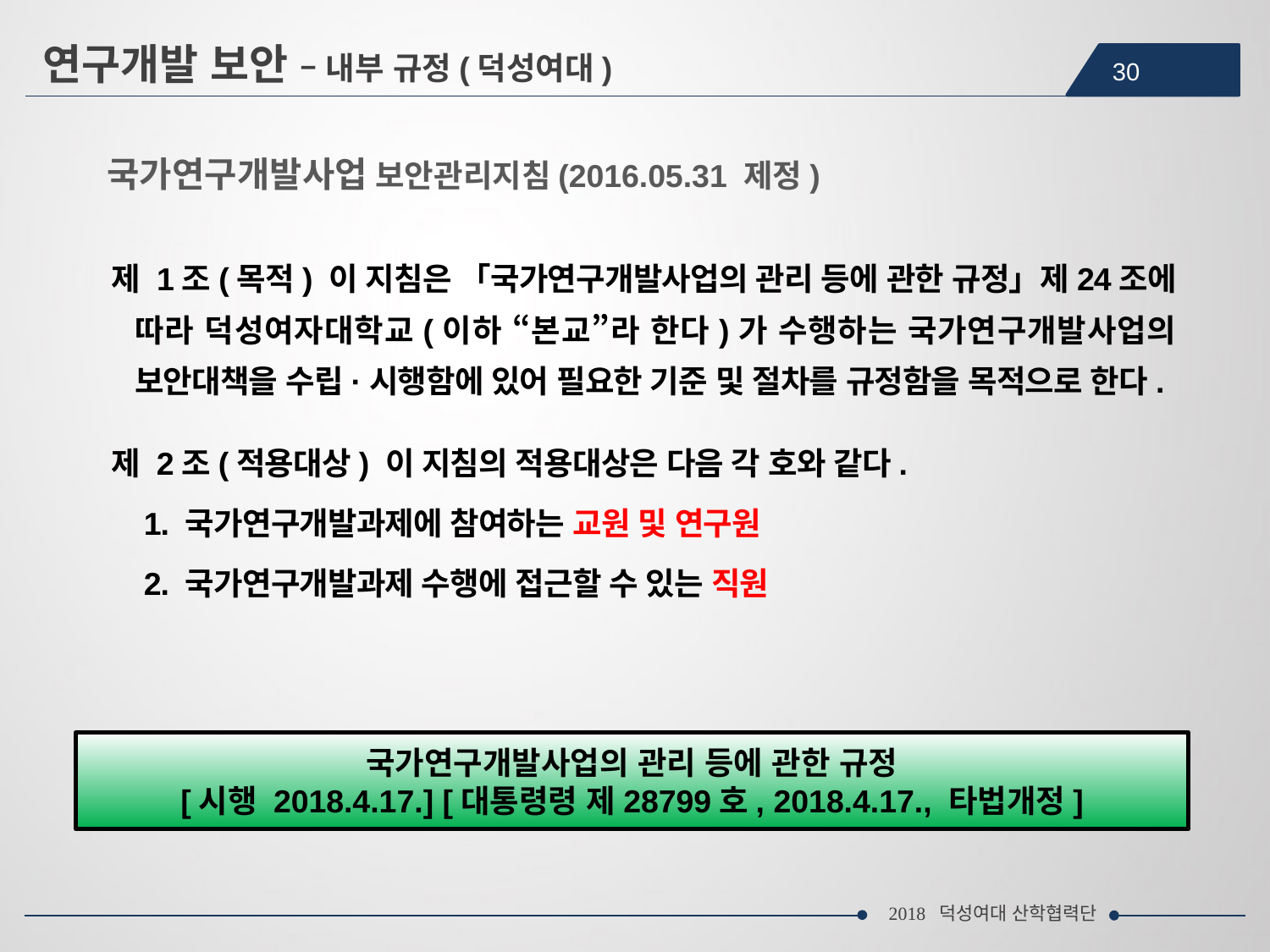

연구개발 보안 – 내부 규정(덕성여대)

30
국가연구개발사업 보안관리지침(2016.05.31 제정)
제 1조(목적) 이 지침은 「국가연구개발사업의 관리 등에 관한 규정」제24조에 따라 덕성여자대학교(이하 “본교”라 한다)가 수행하는 국가연구개발사업의 보안대책을 수립·시행함에 있어 필요한 기준 및 절차를 규정함을 목적으로 한다.

제 2조(적용대상) 이 지침의 적용대상은 다음 각 호와 같다.
1. 국가연구개발과제에 참여하는 교원 및 연구원
2. 국가연구개발과제 수행에 접근할 수 있는 직원
국가연구개발사업의 관리 등에 관한 규정
[시행 2018.4.17.] [대통령령 제28799호, 2018.4.17., 타법개정]